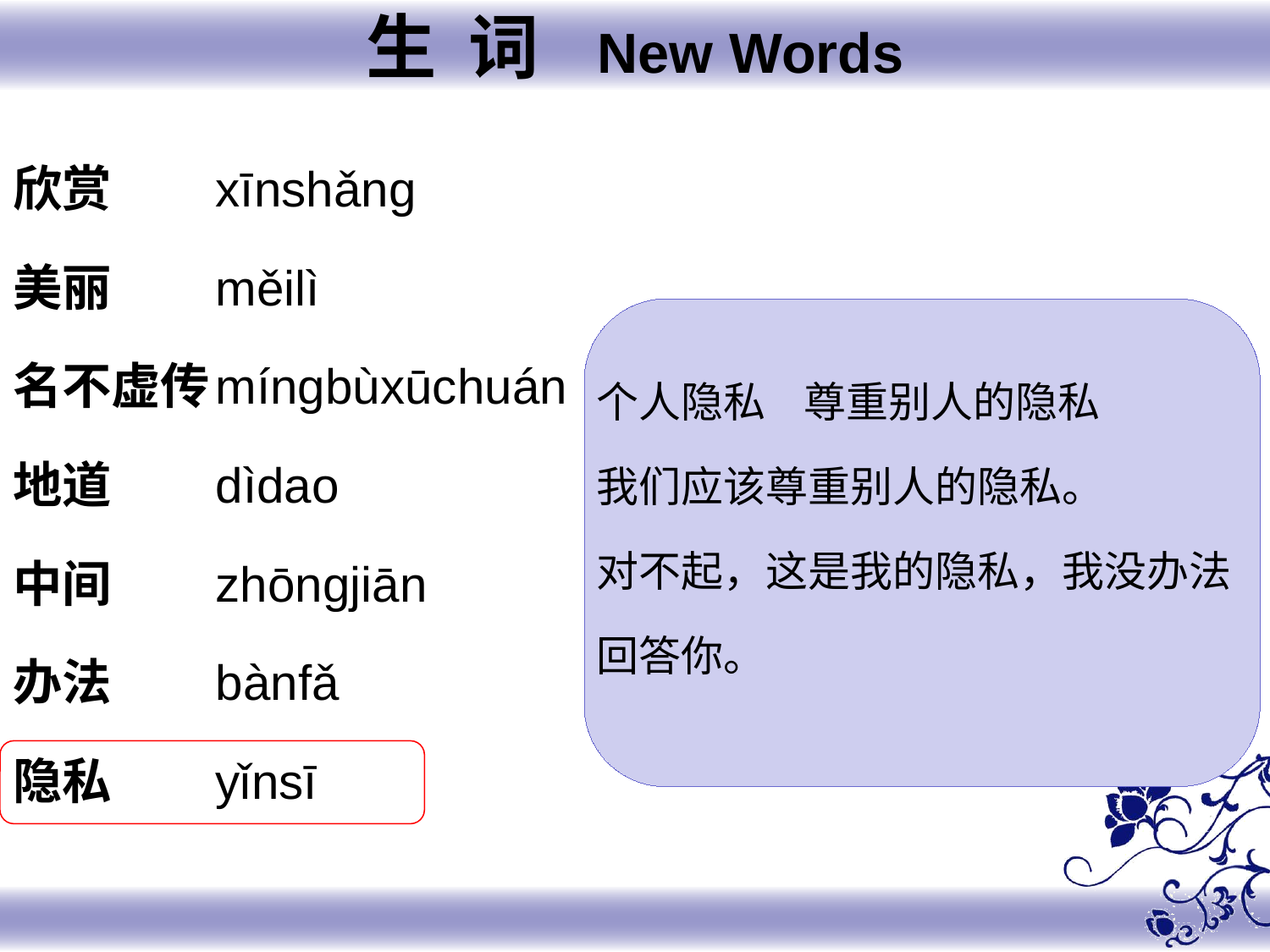

生  词   New Words
xīnshǎng
měilì
míngbùxūchuán
dìdao
zhōngjiān
bànfǎ
yǐnsī
欣赏
美丽
名不虚传
地道
中间
办法
隐私

个人隐私    尊重别人的隐私
我们应该尊重别人的隐私。
对不起，这是我的隐私，我没办法
回答你。